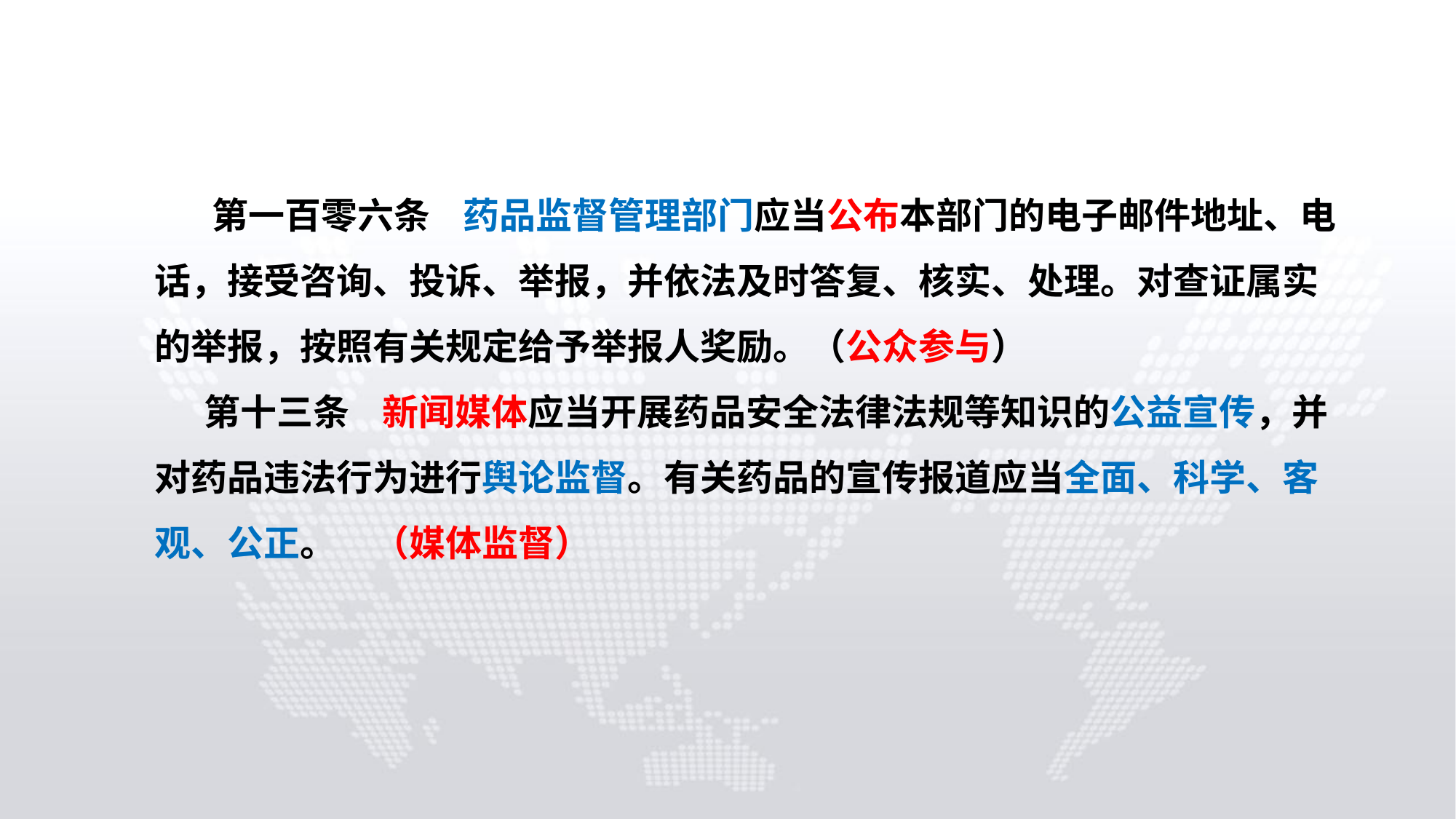

第一百零六条    药品监督管理部门应当公布本部门的电子邮件地址、电话，接受咨询、投诉、举报，并依法及时答复、核实、处理。对查证属实的举报，按照有关规定给予举报人奖励。（公众参与）
     第十三条    新闻媒体应当开展药品安全法律法规等知识的公益宣传，并对药品违法行为进行舆论监督。有关药品的宣传报道应当全面、科学、客观、公正。　（媒体监督）